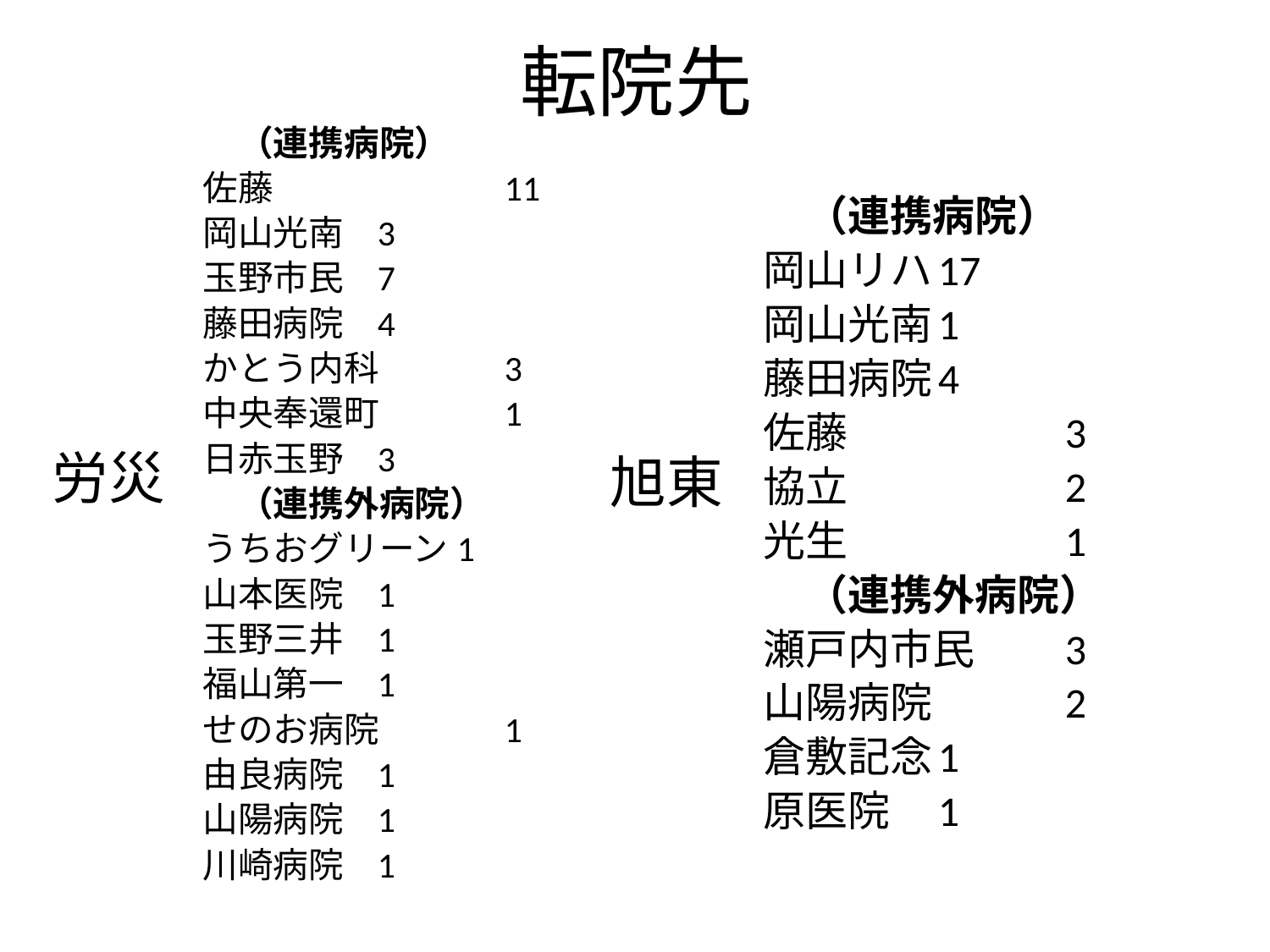

# 転院先
　（連携病院）
佐藤		11
岡山光南	3
玉野市民	7
藤田病院	4
かとう内科	3
中央奉還町	1
日赤玉野	3
　（連携外病院）
うちおグリーン1
山本医院	1
玉野三井	1
福山第一	1
せのお病院	1
由良病院	1
山陽病院	1
川崎病院	1

　（連携病院）
岡山リハ	17
岡山光南	1
藤田病院	4
佐藤		3
協立		2
光生		1
　（連携外病院）
瀬戸内市民	3
山陽病院 	2
倉敷記念	1
原医院	1

労災
旭東